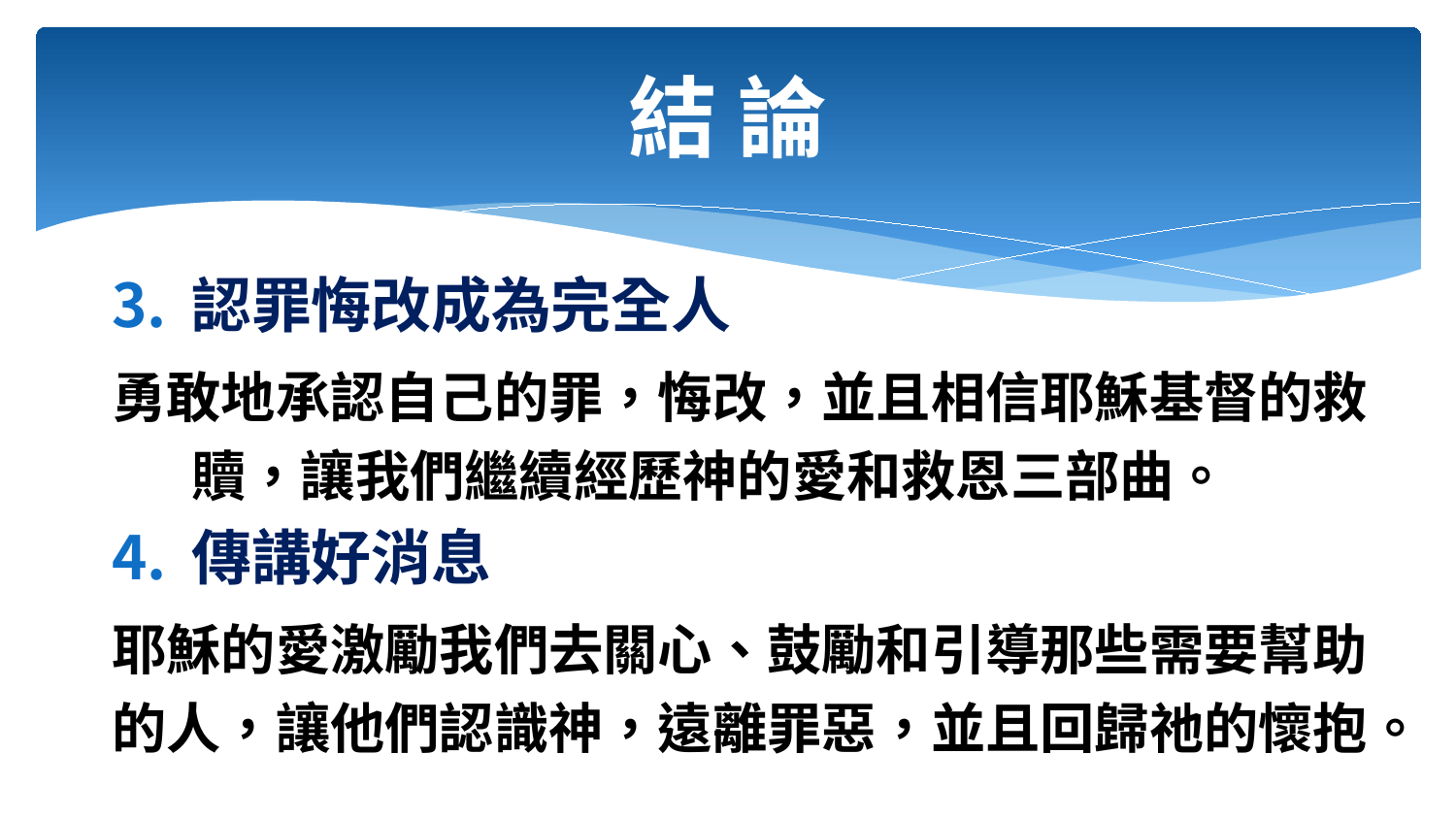

# 結 論
認罪悔改成為完全人
勇敢地承認自己的罪，悔改，並且相信耶穌基督的救贖，讓我們繼續經歷神的愛和救恩三部曲。
傳講好消息
耶穌的愛激勵我們去關心、鼓勵和引導那些需要幫助的人，讓他們認識神，遠離罪惡，並且回歸祂的懷抱。